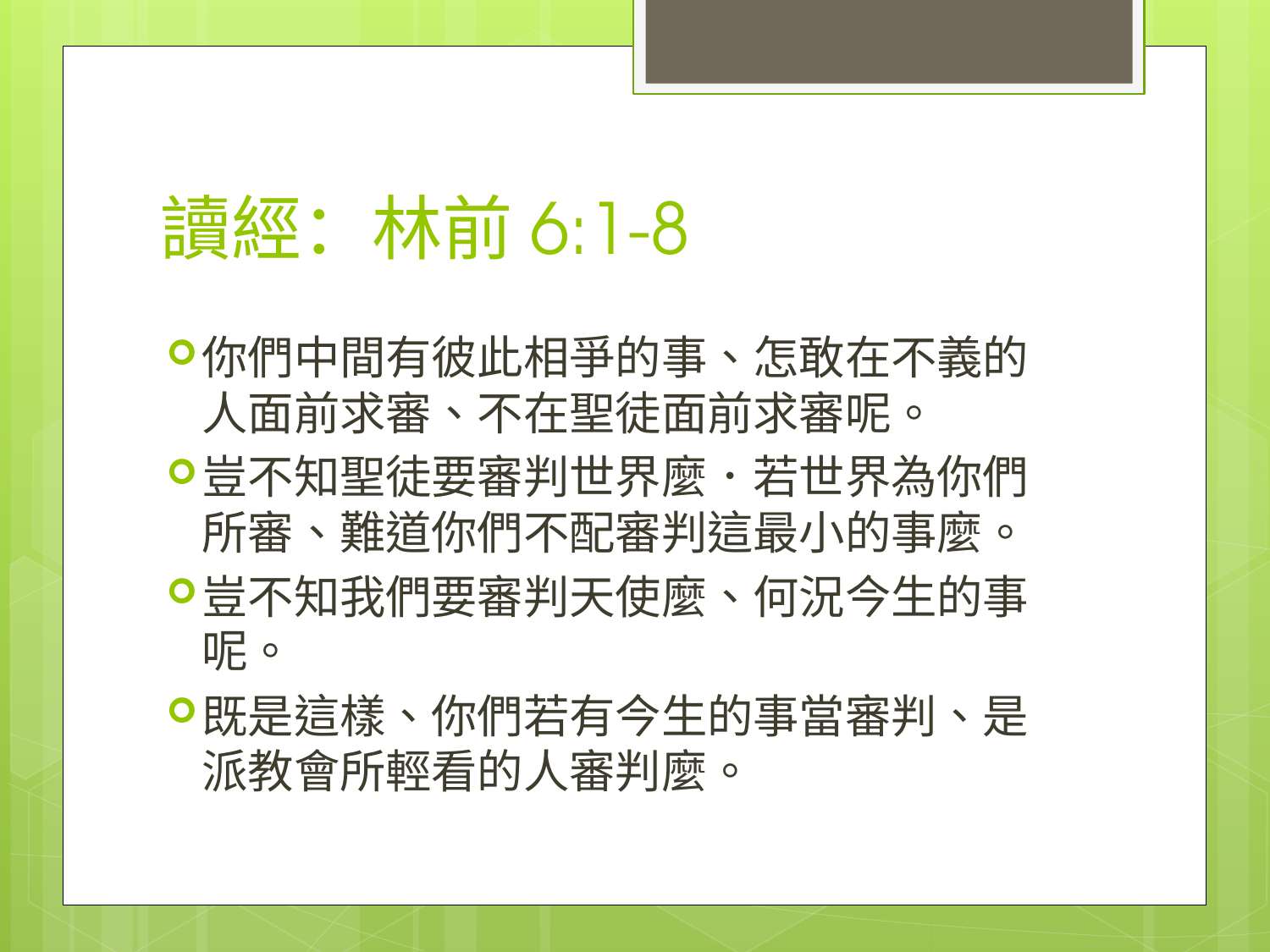

# 讀經：林前6:1-8
你們中間有彼此相爭的事、怎敢在不義的人面前求審、不在聖徒面前求審呢。
豈不知聖徒要審判世界麼．若世界為你們所審、難道你們不配審判這最小的事麼。
豈不知我們要審判天使麼、何況今生的事呢。
既是這樣、你們若有今生的事當審判、是派教會所輕看的人審判麼。